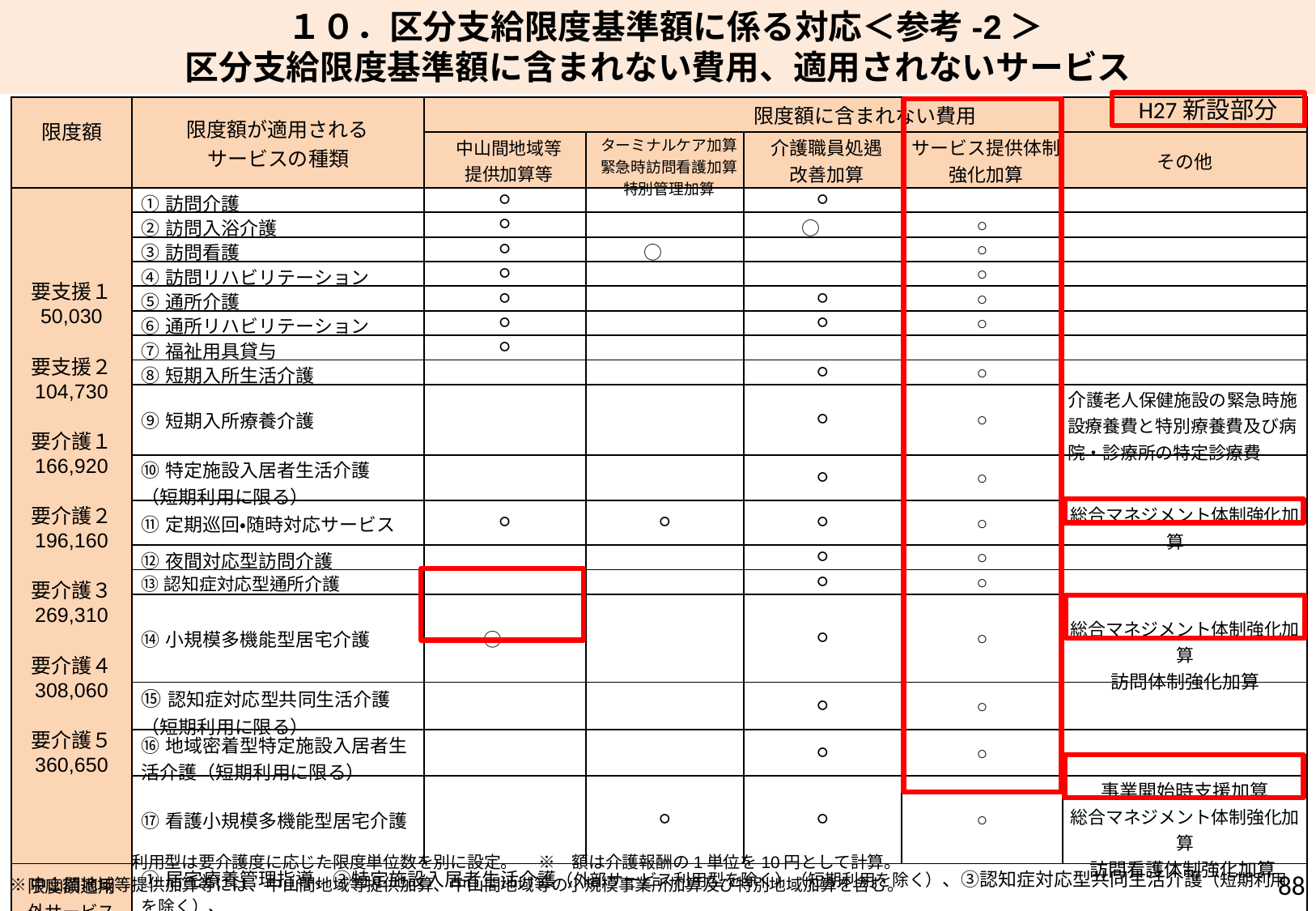

１０．区分支給限度基準額に係る対応＜参考-2＞
区分支給限度基準額に含まれない費用、適用されないサービス
H27新設部分
| 限度額 | 限度額が適用される サービスの種類 | 限度額に含まれない費用 |  |  |  |  |
| --- | --- | --- | --- | --- | --- | --- |
|  |  | 中山間地域等 提供加算等 | ターミナルケア加算 緊急時訪問看護加算 特別管理加算 | 介護職員処遇 改善加算 | サービス提供体制強化加算 | その他 |
| 要支援１ 50,030 要支援２ 104,730 要介護１ 166,920 要介護２ 196,160 要介護３ 269,310 要介護４ 308,060 要介護５ 360,650 | ①訪問介護 | ○ |  | ○ |  |  |
|  | ②訪問入浴介護 | ○ |  | ○ | ○ |  |
|  | ③訪問看護 | ○ | ○ |  | ○ |  |
|  | ④訪問リハビリテーション | ○ |  |  | ○ |  |
|  | ⑤通所介護 | ○ |  | ○ | ○ |  |
|  | ⑥通所リハビリテーション | ○ |  | ○ | ○ |  |
|  | ⑦福祉用具貸与 | ○ |  |  |  |  |
|  | ⑧短期入所生活介護 |  |  | ○ | ○ |  |
|  | ⑨短期入所療養介護 |  |  | ○ | ○ | 介護老人保健施設の緊急時施設療養費と特別療養費及び病院・診療所の特定診療費 |
|  | ⑩特定施設入居者生活介護 （短期利用に限る） |  |  | ○ | ○ |  |
|  | ⑪定期巡回・随時対応サービス | ○ | ○ | ○ | ○ | 総合マネジメント体制強化加算 |
|  | ⑫夜間対応型訪問介護 |  |  | ○ | ○ |  |
|  | ⑬認知症対応型通所介護 |  |  | ○ | ○ |  |
|  | ⑭小規模多機能型居宅介護 | ○ |  | ○ | ○ | 総合マネジメント体制強化加算 訪問体制強化加算 |
|  | ⑮認知症対応型共同生活介護 （短期利用に限る） |  |  | ○ | ○ |  |
|  | ⑯地域密着型特定施設入居者生活介護（短期利用に限る） |  |  | ○ | ○ |  |
|  | ⑰看護小規模多機能型居宅介護 |  | ○ | ○ | ○ | 事業開始時支援加算 総合マネジメント体制強化加算 訪問看護体制強化加算 |
| 限度額適用外サービス | ①居宅療養管理指導、②特定施設入居者生活介護（外部サービス利用型を除く）（短期利用を除く）、③認知症対応型共同生活介護（短期利用を除く）、 ④地域密着型特定施設入居者生活介護（短期利用を除く）、⑤地域密着型介護老人福祉施設入所者生活介護、⑥居宅介護支援 |  |  |  |  |  |

※外部サービス利用型は要介護度に応じた限度単位数を別に設定。 　※　額は介護報酬の1単位を10円として計算。
88
※中山間地域等提供加算等には、中山間地域等提供加算、中山間地域等の小規模事業所加算及び特別地域加算を含む。